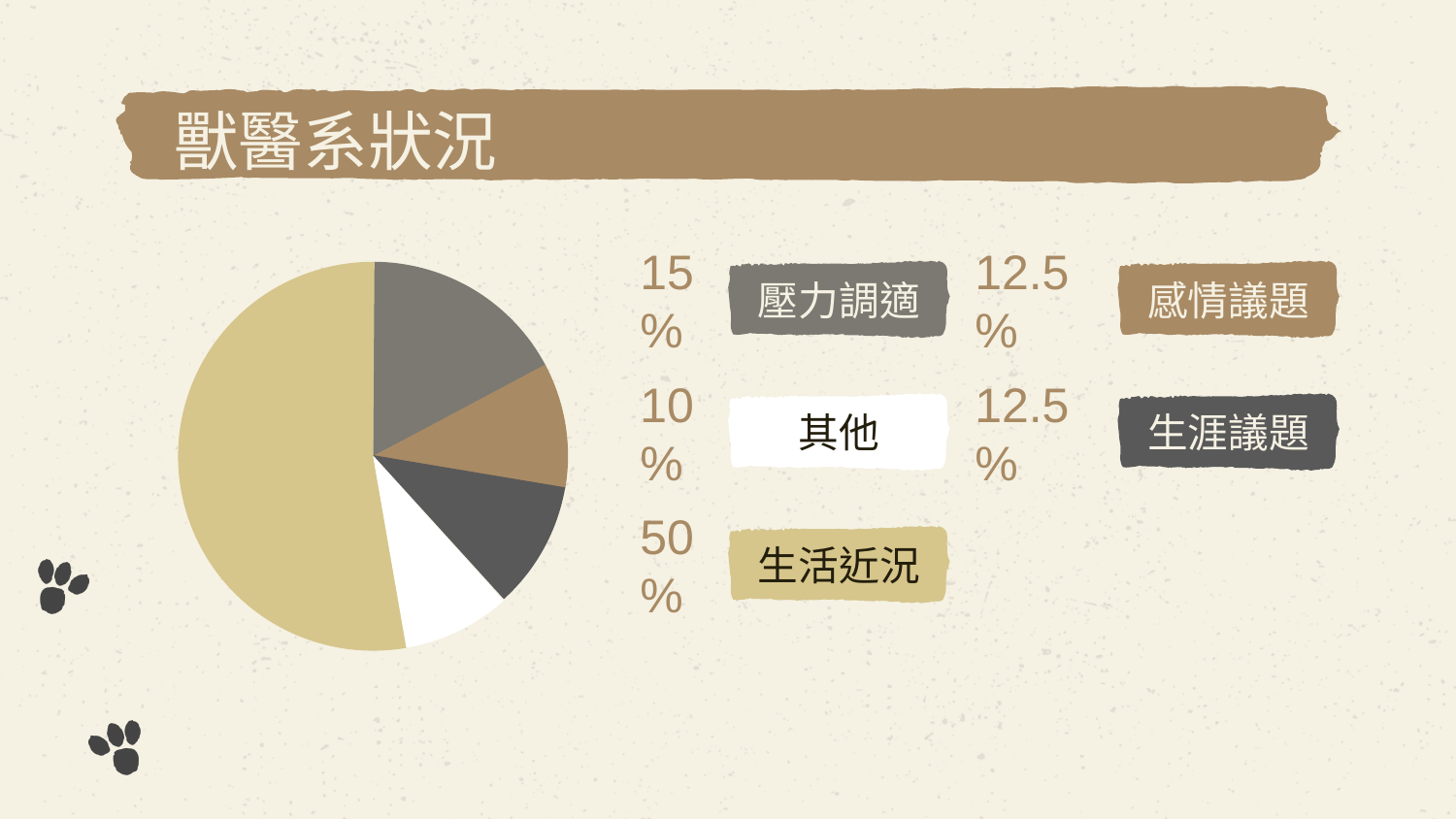

# 獸醫系狀況

15%
12.5%
壓力調適
感情議題
10%
12.5%
其他
生涯議題
50%
生活近況